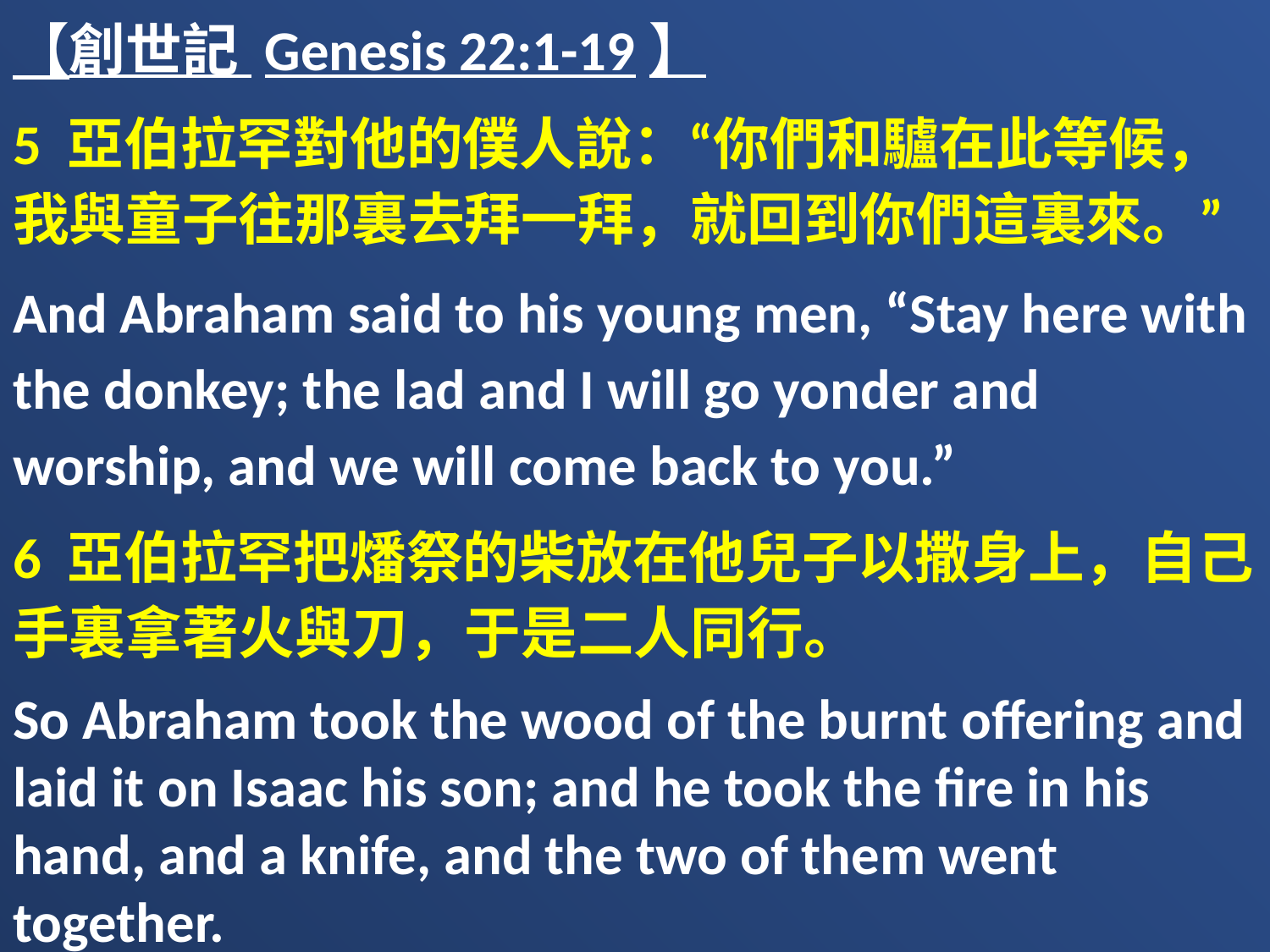

【創世記 Genesis 22:1-19】
5 亞伯拉罕對他的僕人說：“你們和驢在此等候，我與童子往那裏去拜一拜，就回到你們這裏來。”
And Abraham said to his young men, “Stay here with the donkey; the lad and I will go yonder and worship, and we will come back to you.”
6 亞伯拉罕把燔祭的柴放在他兒子以撒身上，自己手裏拿著火與刀，于是二人同行。
So Abraham took the wood of the burnt offering and laid it on Isaac his son; and he took the fire in his hand, and a knife, and the two of them went together.